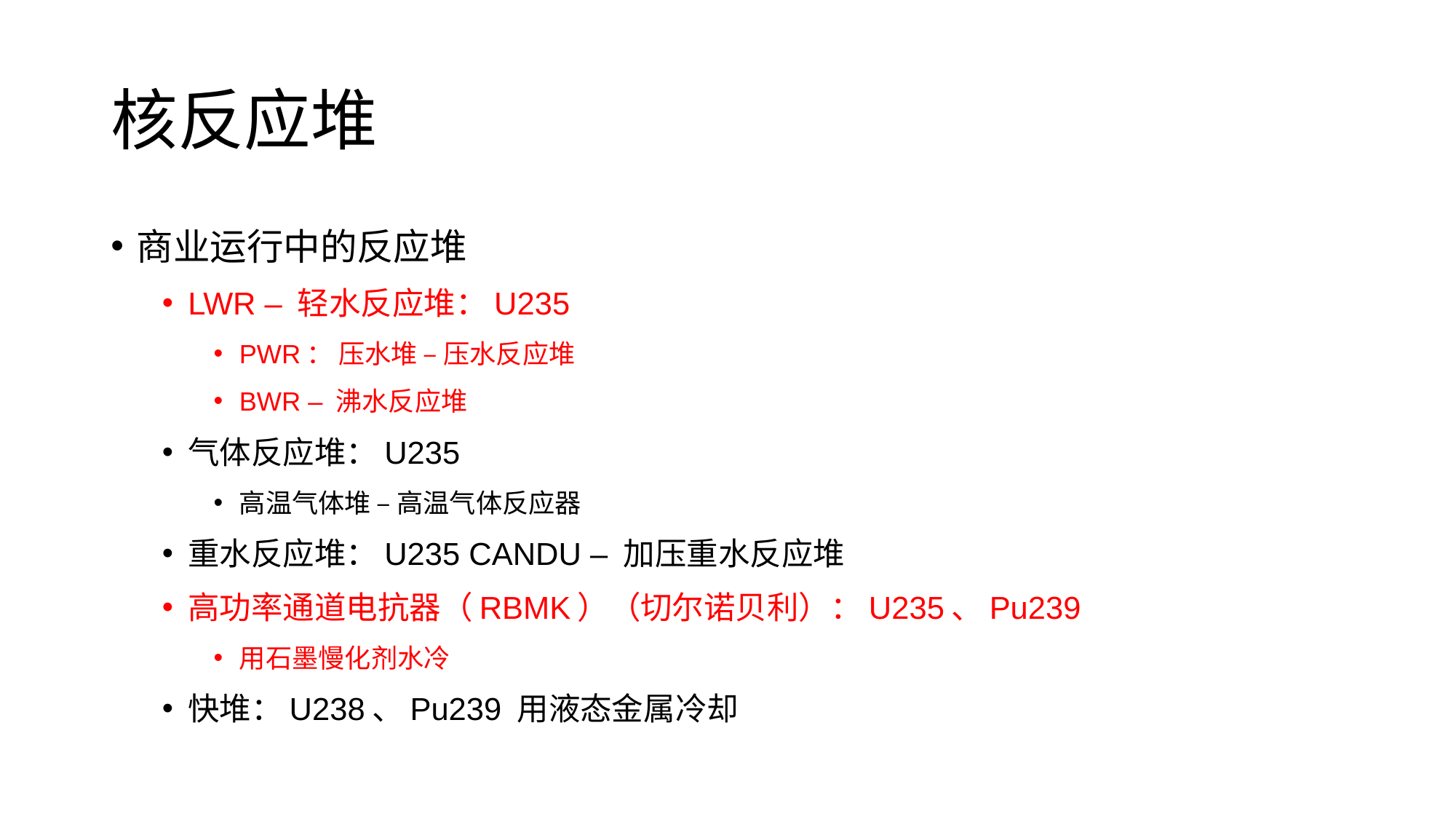

# 核反应堆
商业运行中的反应堆
LWR – 轻水反应堆：U235
PWR： 压水堆 – 压水反应堆
BWR – 沸水反应堆
气体反应堆：U235
高温气体堆 – 高温气体反应器
重水反应堆：U235 CANDU – 加压重水反应堆
高功率通道电抗器（RBMK）（切尔诺贝利）：U235、Pu239
用石墨慢化剂水冷
快堆：U238、Pu239 用液态金属冷却